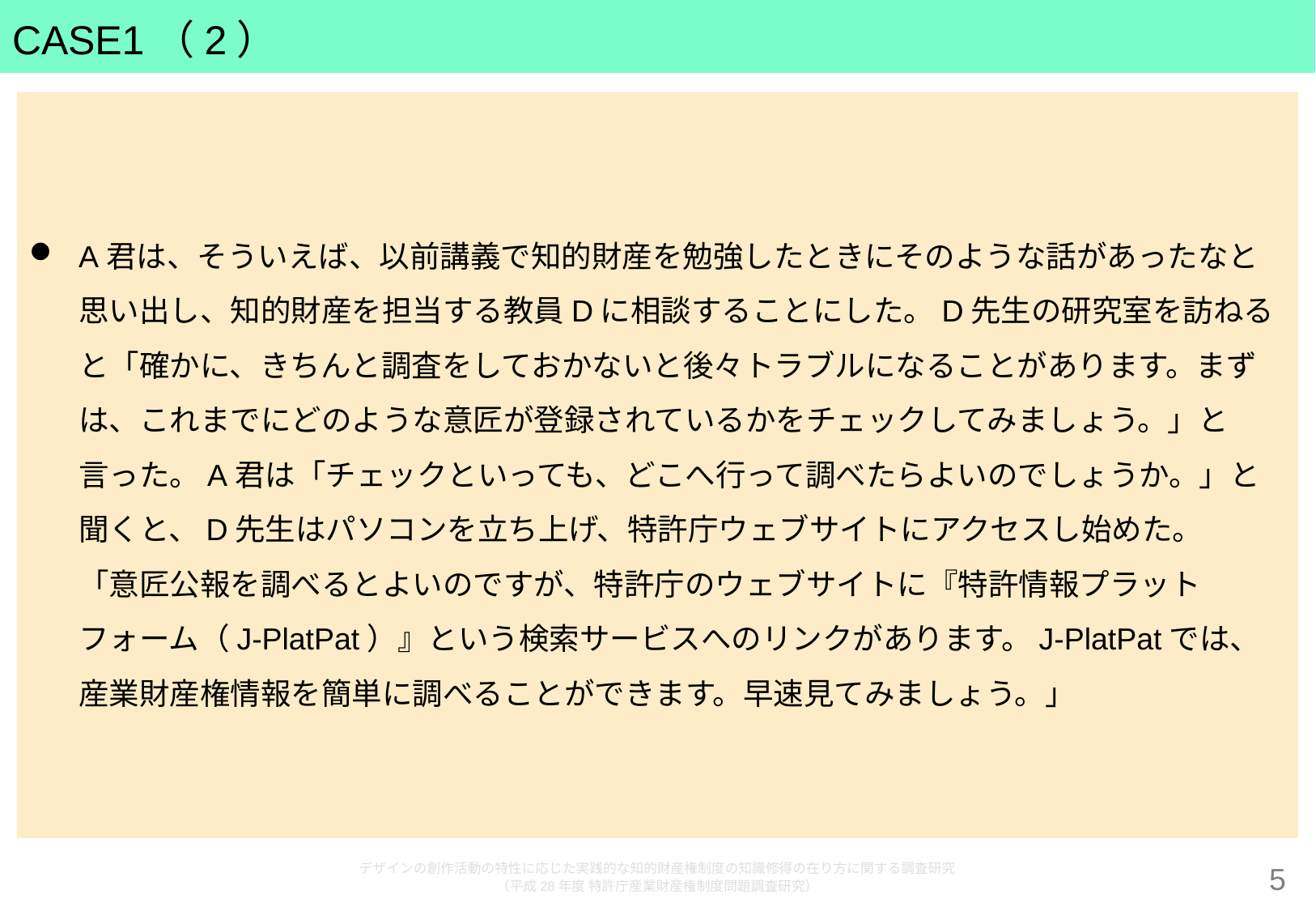

# CASE1（2）
A君は、そういえば、以前講義で知的財産を勉強したときにそのような話があったなと思い出し、知的財産を担当する教員Dに相談することにした。D先生の研究室を訪ねると「確かに、きちんと調査をしておかないと後々トラブルになることがあります。まずは、これまでにどのような意匠が登録されているかをチェックしてみましょう。」と言った。A君は「チェックといっても、どこへ行って調べたらよいのでしょうか。」と聞くと、D先生はパソコンを立ち上げ、特許庁ウェブサイトにアクセスし始めた。
「意匠公報を調べるとよいのですが、特許庁のウェブサイトに『特許情報プラットフォーム（J-PlatPat）』という検索サービスへのリンクがあります。J-PlatPatでは、産業財産権情報を簡単に調べることができます。早速見てみましょう。」
デザインの創作活動の特性に応じた実践的な知的財産権制度の知識修得の在り方に関する調査研究
（平成28年度 特許庁産業財産権制度問題調査研究）
5